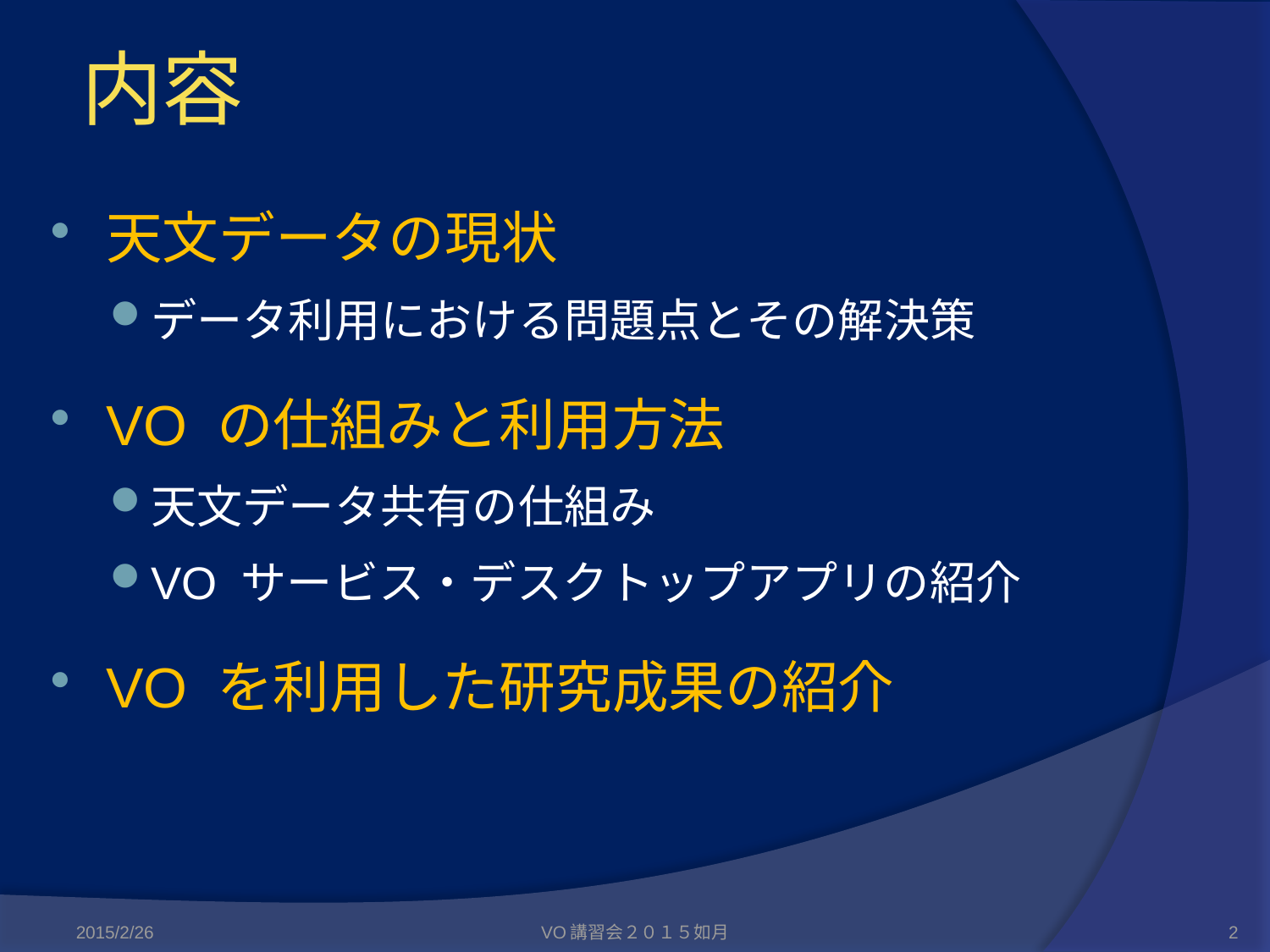

# 内容
天文データの現状
データ利用における問題点とその解決策
VO の仕組みと利用方法
天文データ共有の仕組み
VO サービス・デスクトップアプリの紹介
VO を利用した研究成果の紹介
2015/2/26
VO講習会２０１５如月
2